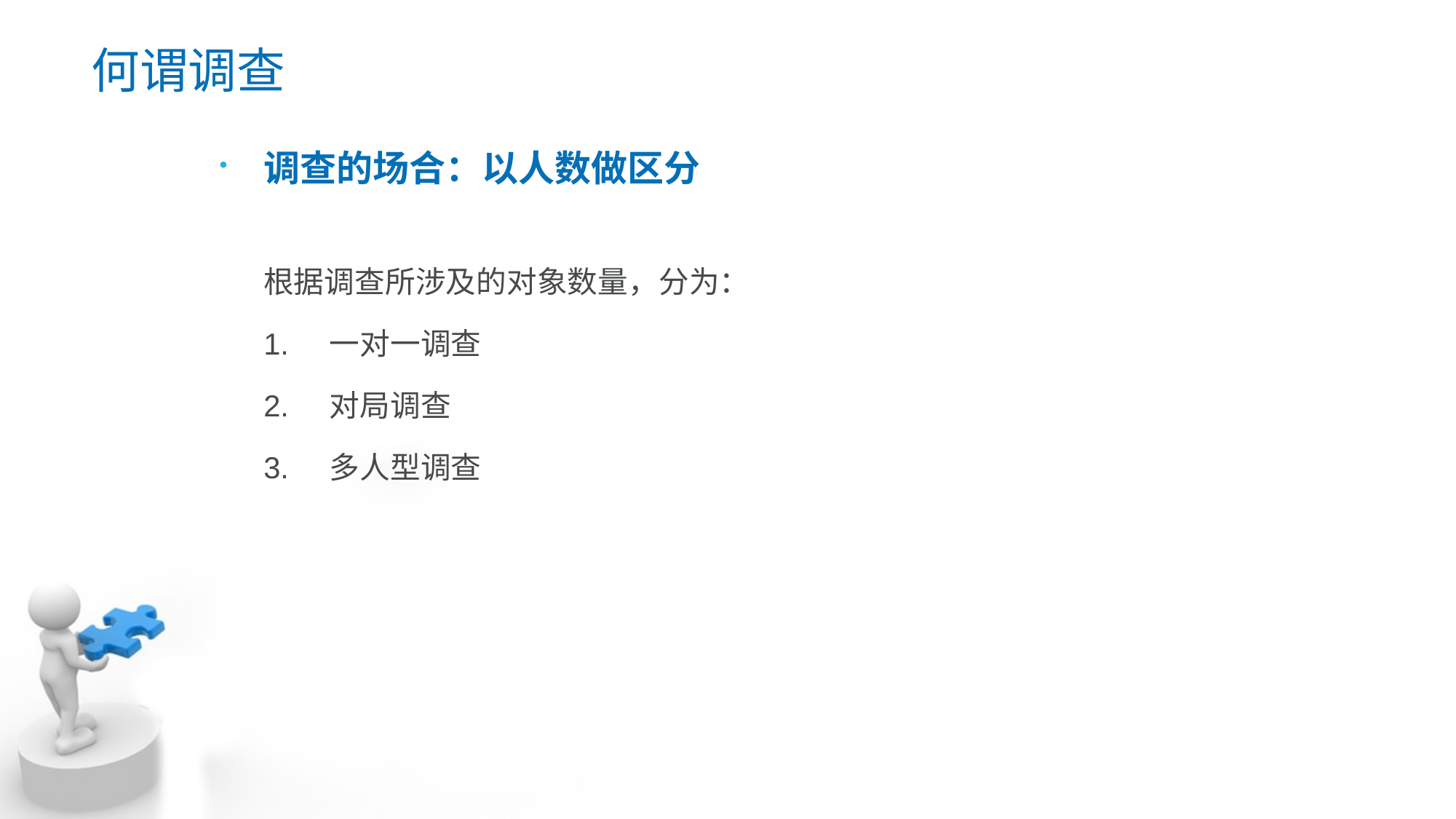

# 何谓调查
调查的场合：以人数做区分

根据调查所涉及的对象数量，分为：
1.    一对一调查
2.    对局调查
3.    多人型调查